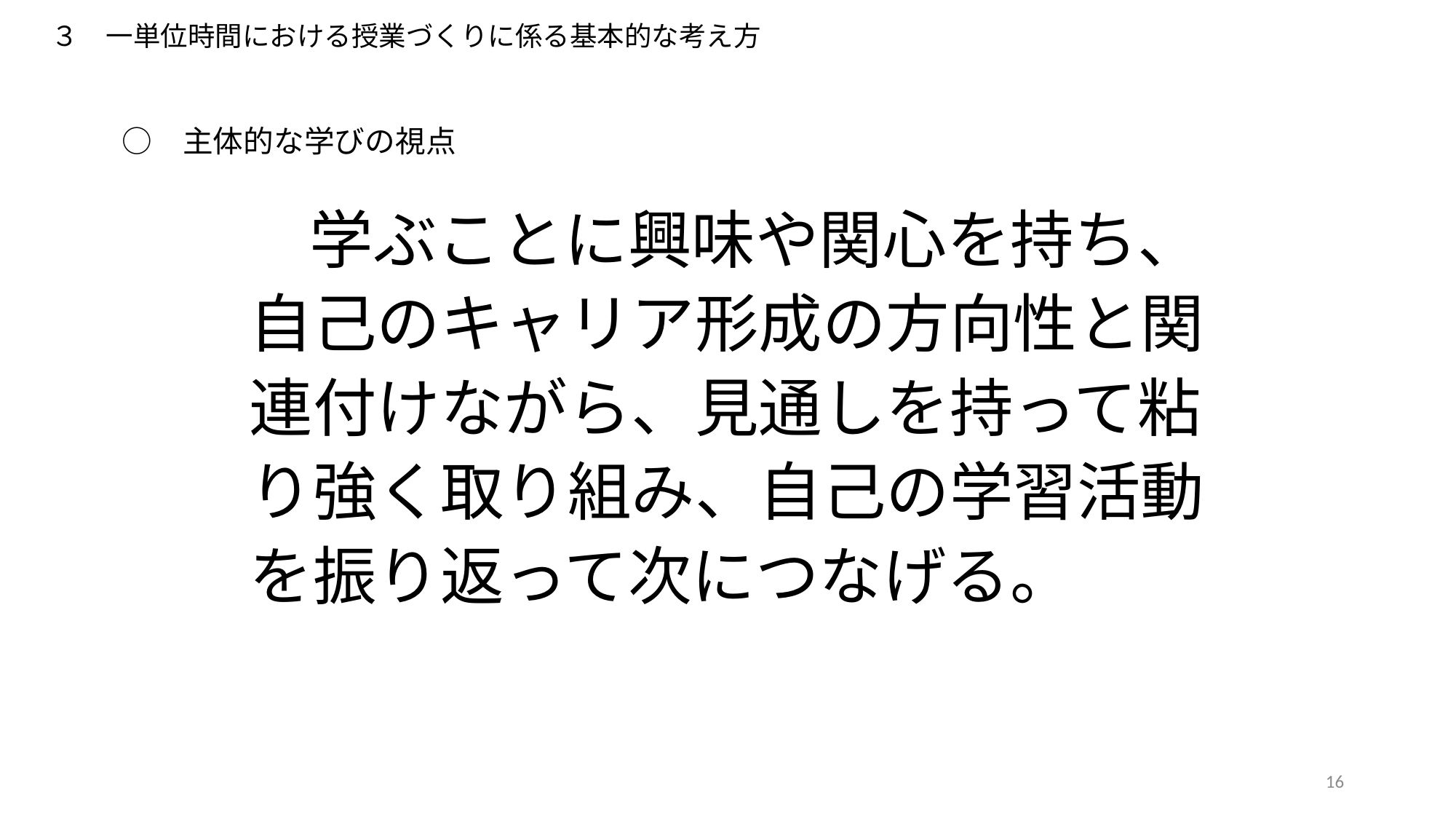

３　一単位時間における授業づくりに係る基本的な考え方

　○　主体的な学びの視点
　学ぶことに興味や関心を持ち、自己のキャリア形成の方向性と関連付けながら、見通しを持って粘り強く取り組み、自己の学習活動を振り返って次につなげる。
16